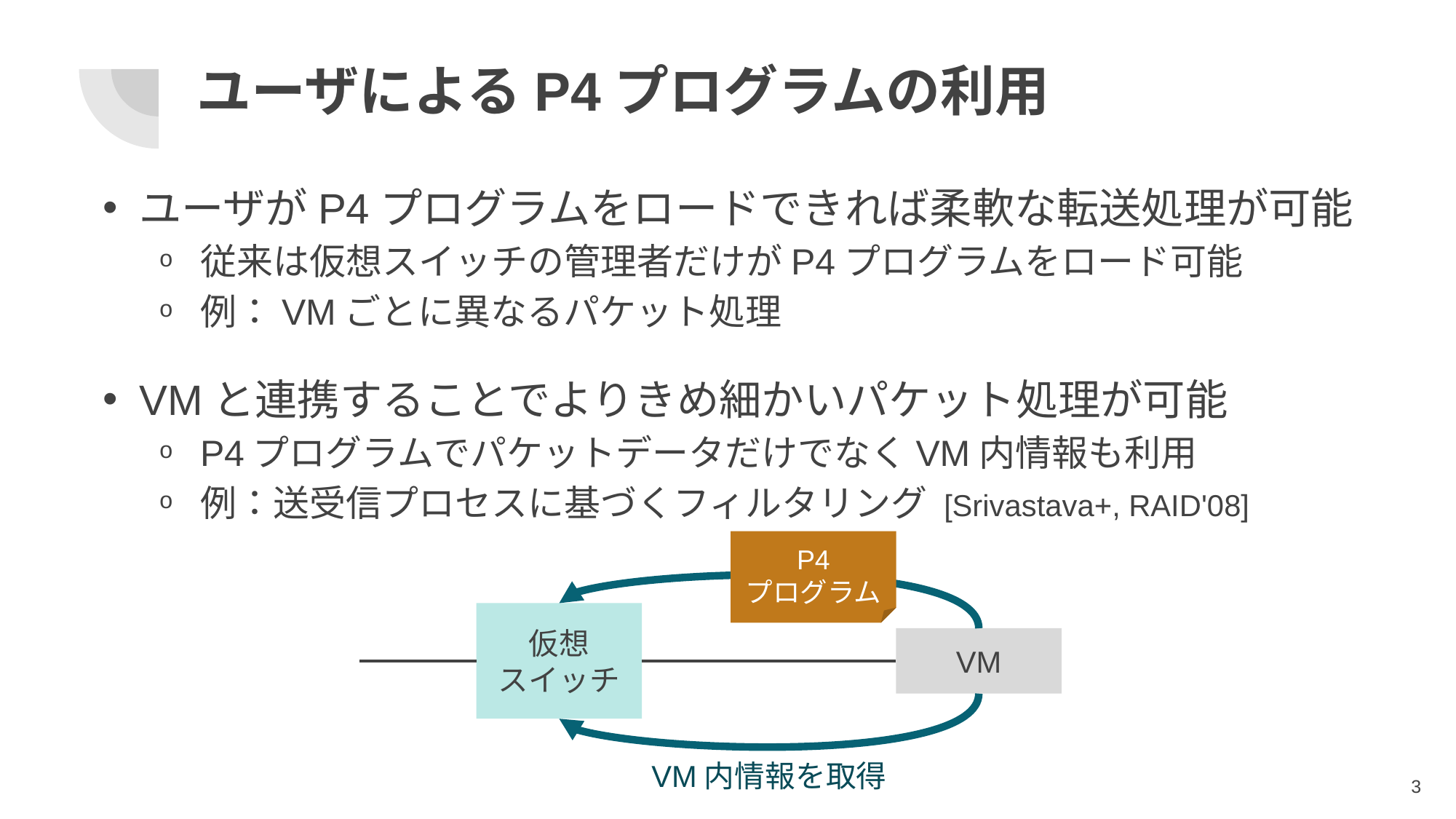

# ユーザによるP4プログラムの利用
ユーザがP4プログラムをロードできれば柔軟な転送処理が可能
従来は仮想スイッチの管理者だけがP4プログラムをロード可能
例：VMごとに異なるパケット処理

VMと連携することでよりきめ細かいパケット処理が可能
P4プログラムでパケットデータだけでなくVM内情報も利用
例：送受信プロセスに基づくフィルタリング [Srivastava+, RAID'08]

P4
プログラム
仮想
スイッチ
VM
VM内情報を取得
3